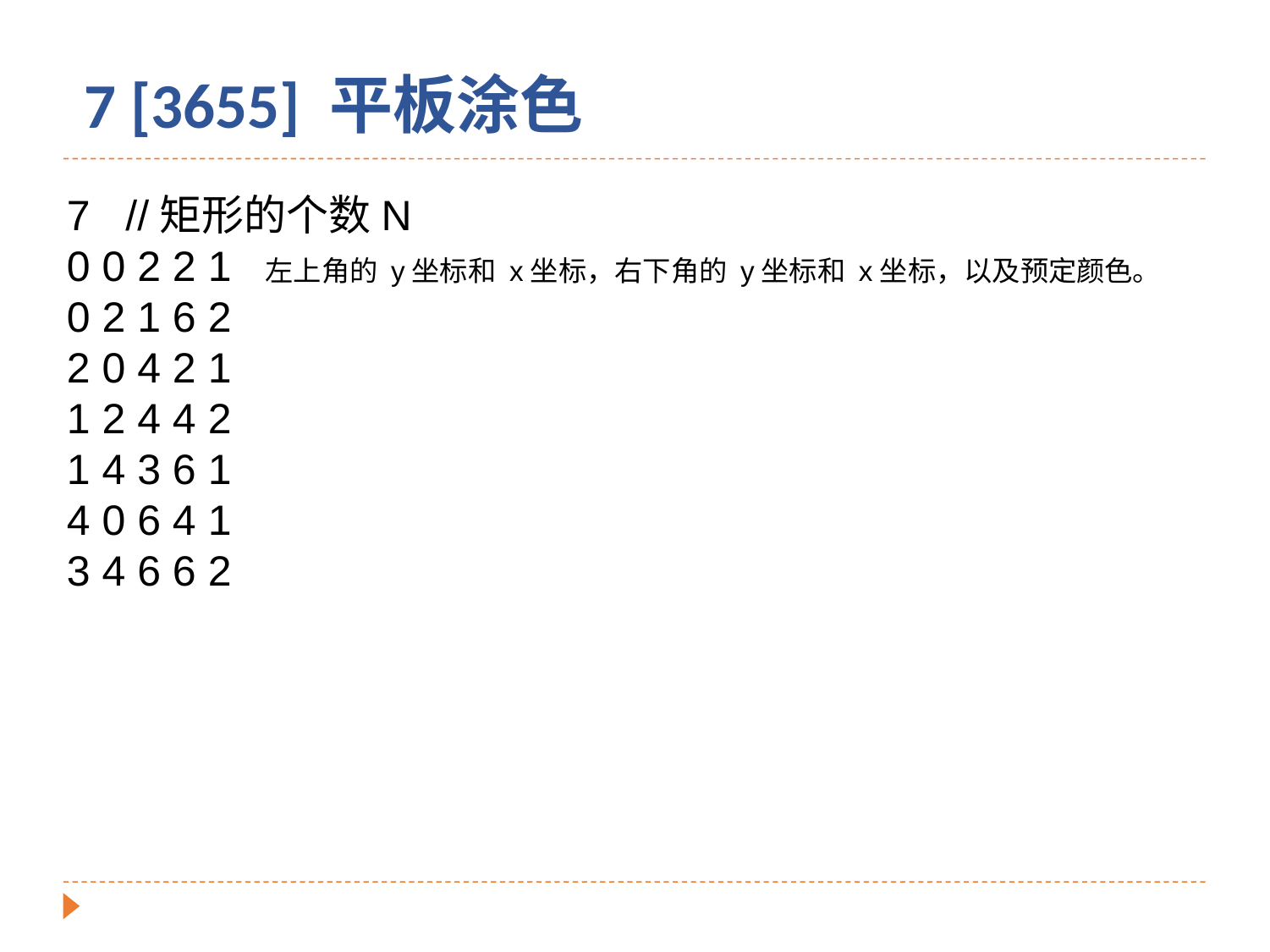

7 [3655] 平板涂色
7   //矩形的个数N
0 0 2 2 1  左上角的 y坐标和 x坐标，右下角的 y坐标和 x坐标，以及预定颜色。
0 2 1 6 2
2 0 4 2 1
1 2 4 4 2
1 4 3 6 1
4 0 6 4 1
3 4 6 6 2